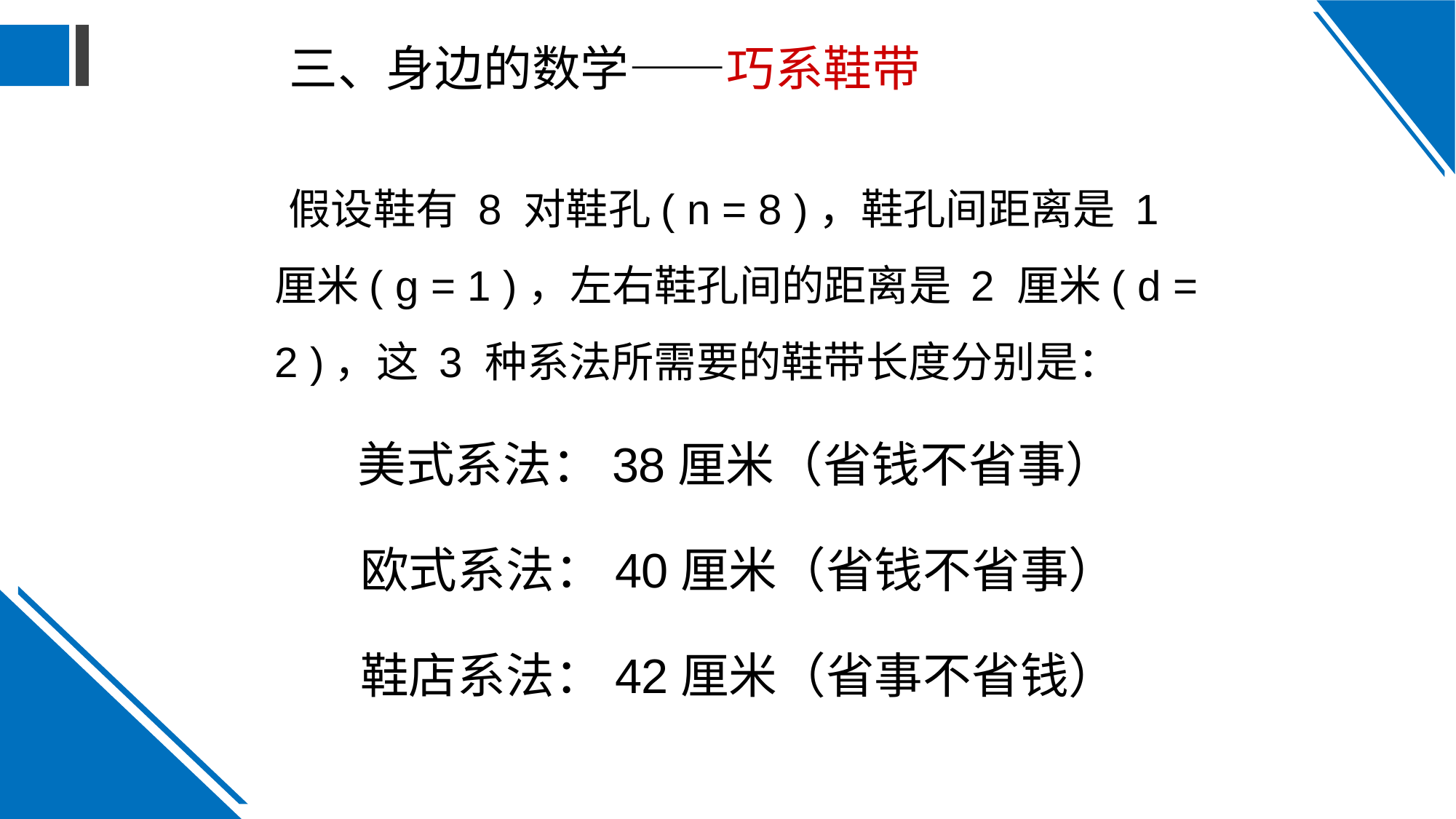

# 三、身边的数学——巧系鞋带

    假设鞋有 8 对鞋孔( n = 8 )，鞋孔间距离是 1 厘米( g = 1 )，左右鞋孔间的距离是 2 厘米( d = 2 )，这 3 种系法所需要的鞋带长度分别是：
 美式系法：38厘米（省钱不省事）
 欧式系法：40厘米（省钱不省事）
 鞋店系法：42厘米（省事不省钱）